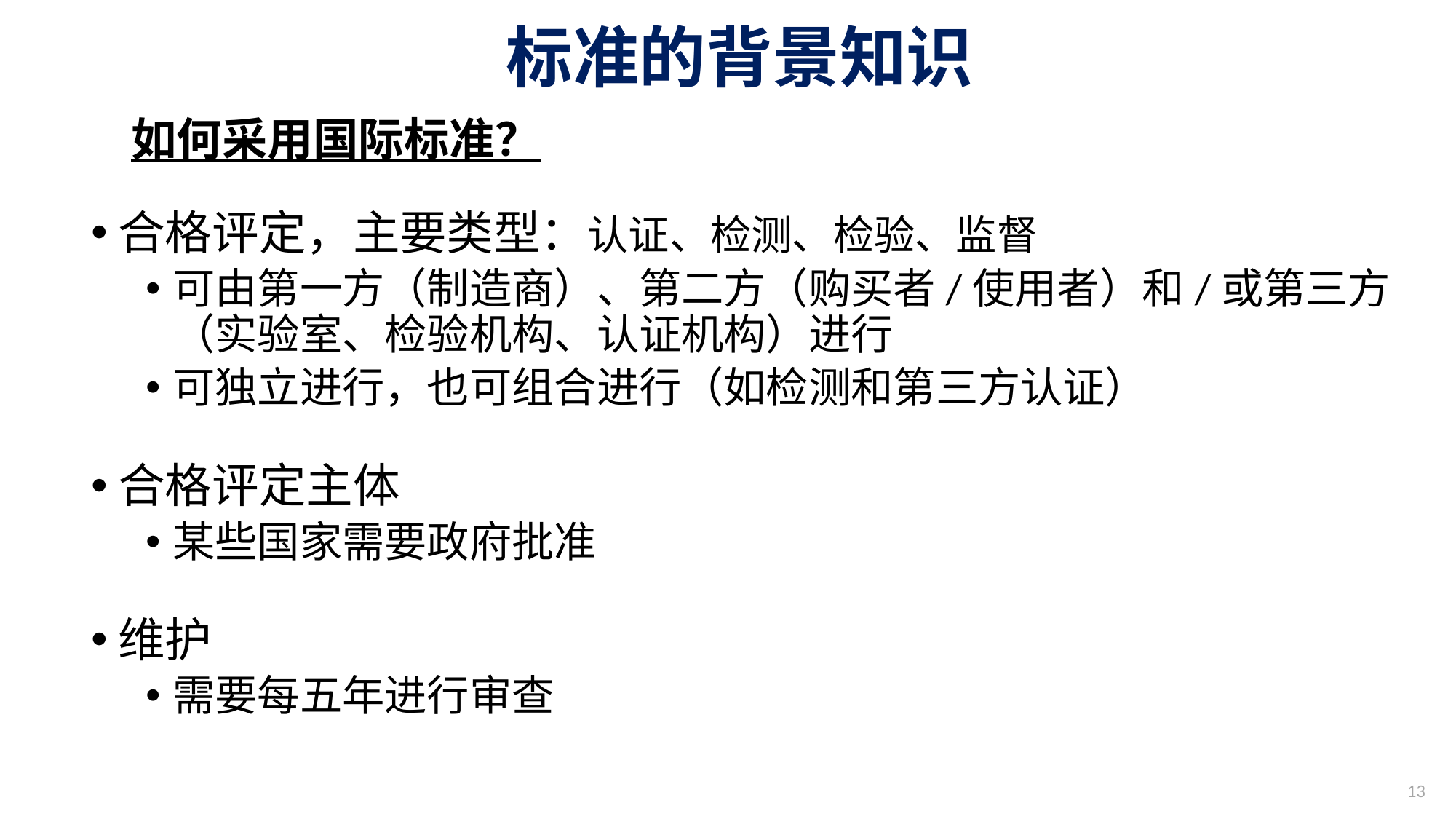

# 标准的背景知识
如何采用国际标准？

合格评定，主要类型：认证、检测、检验、监督
可由第一方（制造商）、第二方（购买者/使用者）和/或第三方（实验室、检验机构、认证机构）进行
可独立进行，也可组合进行（如检测和第三方认证）

合格评定主体
某些国家需要政府批准

维护
需要每五年进行审查
13